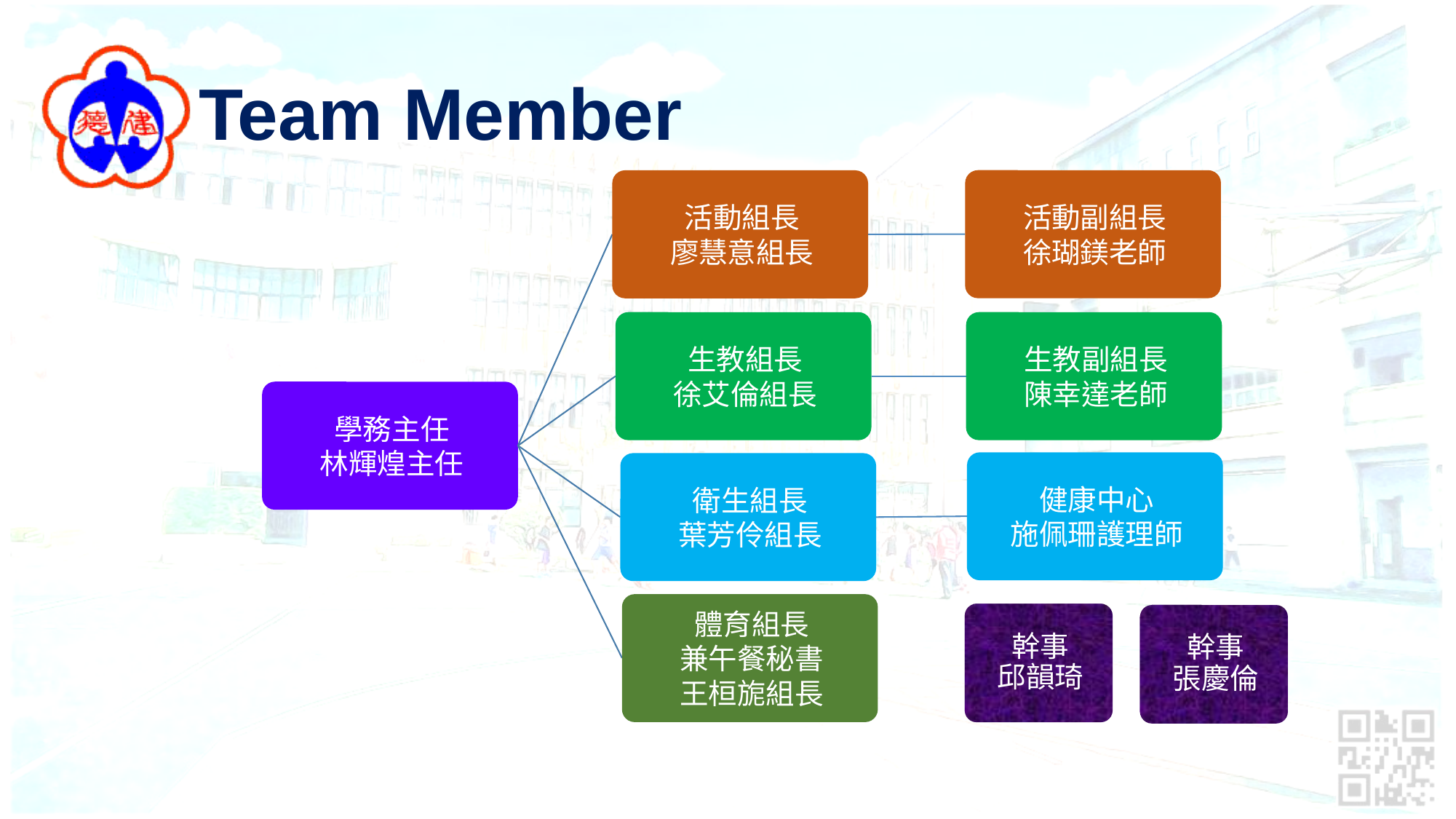

Team Member
學務主任
林輝煌主任

生教組長
徐艾倫組長

生教副組長
陳幸達老師

活動組長
廖慧意組長

活動副組長
徐瑚鎂老師

衛生組長
葉芳伶組長

健康中心
施佩珊護理師

體育組長
兼午餐秘書
王桓旎組長
幹事
邱韻琦
幹事
張慶倫